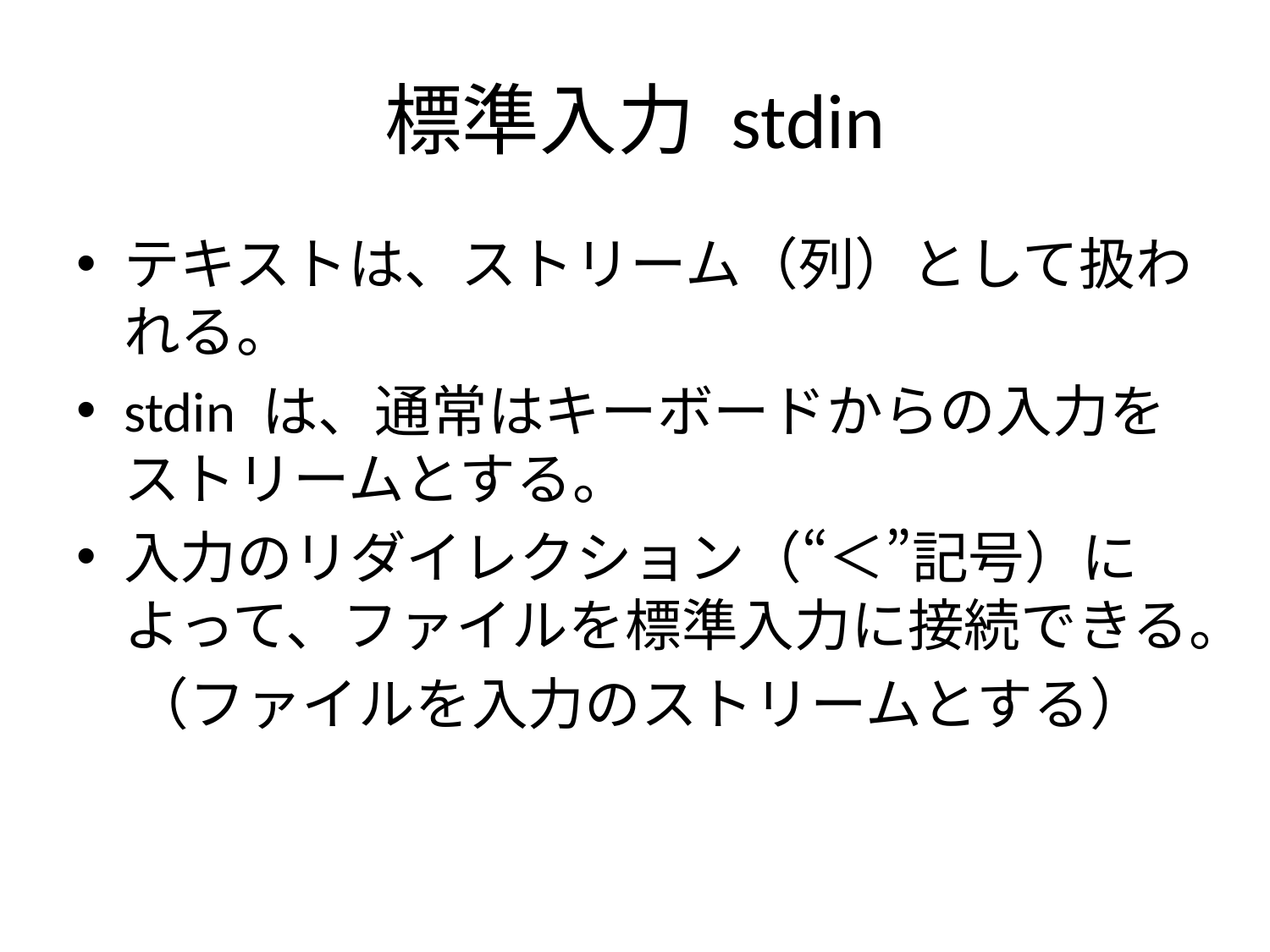

# 標準入力 stdin
テキストは、ストリーム（列）として扱われる。
stdin は、通常はキーボードからの入力をストリームとする。
入力のリダイレクション（“＜”記号）によって、ファイルを標準入力に接続できる。
　（ファイルを入力のストリームとする）